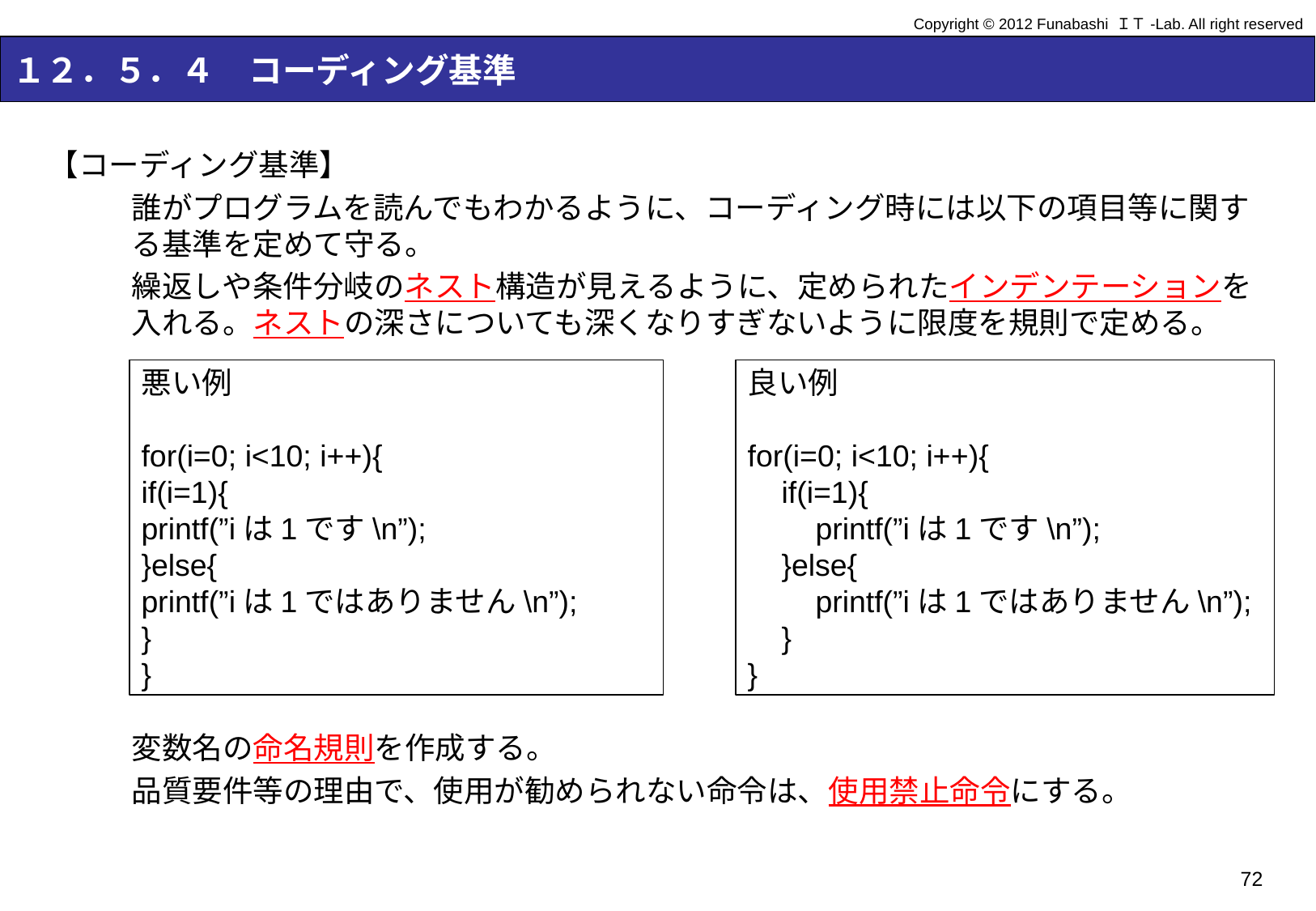

Copyright © 2012 Funabashi ＩＴ-Lab. All right reserved
# １２．５．４　コーディング基準
【コーディング基準】
誰がプログラムを読んでもわかるように、コーディング時には以下の項目等に関する基準を定めて守る。
繰返しや条件分岐のネスト構造が見えるように、定められたインデンテーションを入れる。ネストの深さについても深くなりすぎないように限度を規則で定める。

変数名の命名規則を作成する。
品質要件等の理由で、使用が勧められない命令は、使用禁止命令にする。
悪い例
for(i=0; i<10; i++){
if(i=1){
printf(”iは1です\n”);
}else{
printf(”iは1ではありません\n”);
}
}
良い例
for(i=0; i<10; i++){
    if(i=1){
        printf(”iは1です\n”);
    }else{
        printf(”iは1ではありません\n”);
    }
}
72